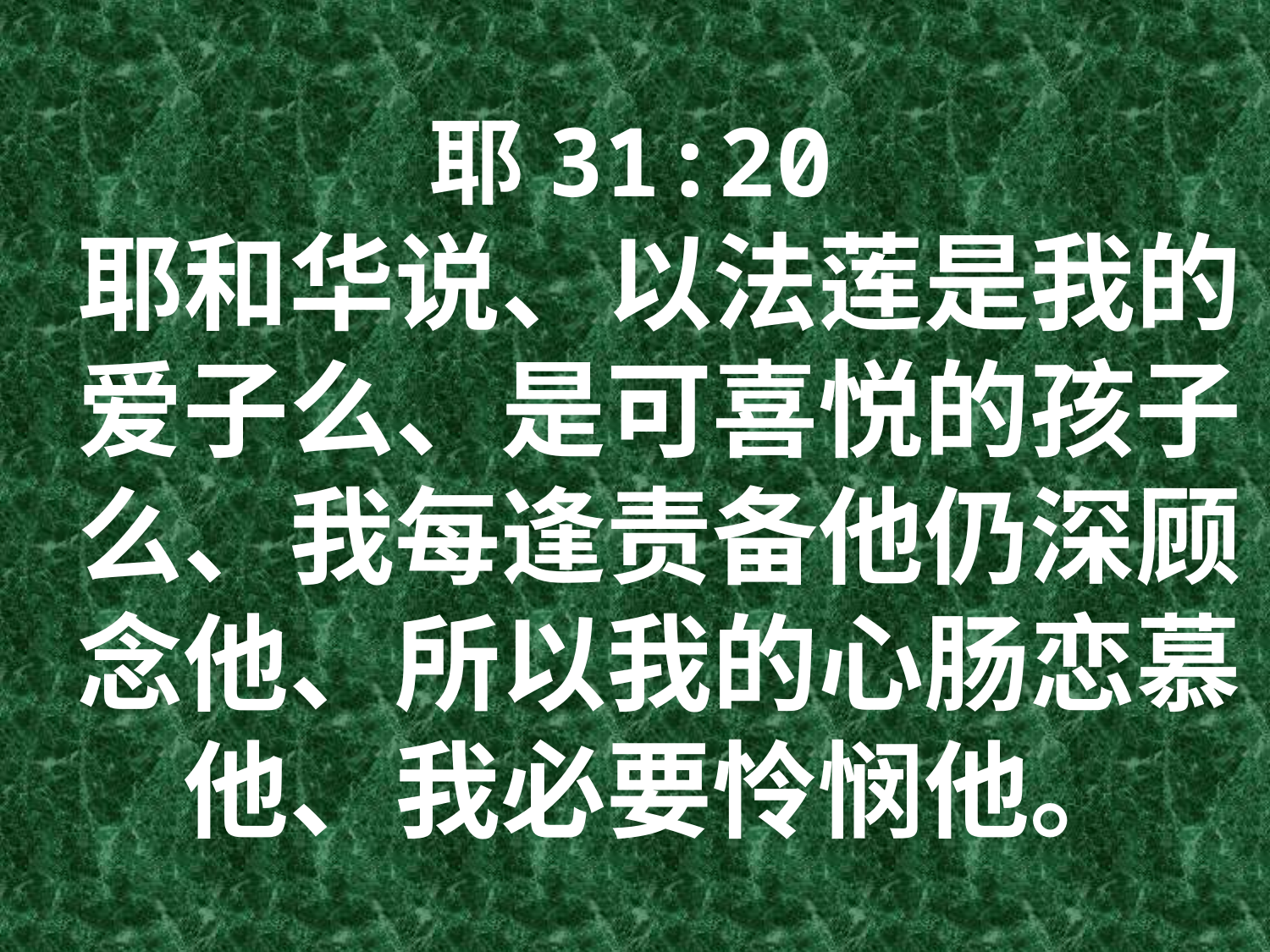

# 耶31:20 耶和华说、以法莲是我的爱子么、是可喜悦的孩子么、我每逢责备他仍深顾念他、所以我的心肠恋慕他、我必要怜悯他。